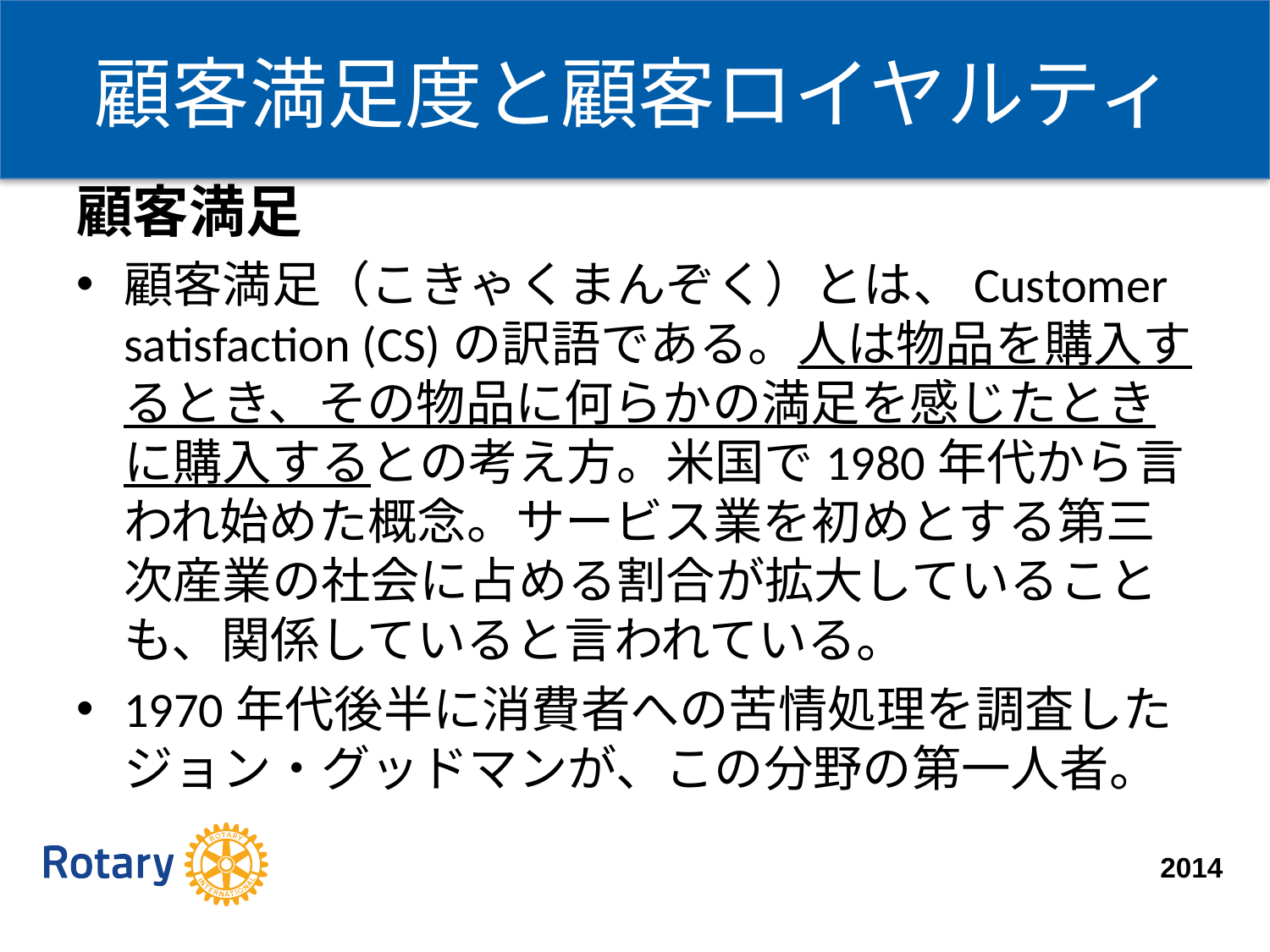

# 顧客満足度と顧客ロイヤルティ
顧客満足
顧客満足（こきゃくまんぞく）とは、Customer satisfaction (CS)の訳語である。人は物品を購入するとき、その物品に何らかの満足を感じたときに購入するとの考え方。米国で1980年代から言われ始めた概念。サービス業を初めとする第三次産業の社会に占める割合が拡大していることも、関係していると言われている。
1970年代後半に消費者への苦情処理を調査したジョン・グッドマンが、この分野の第一人者。